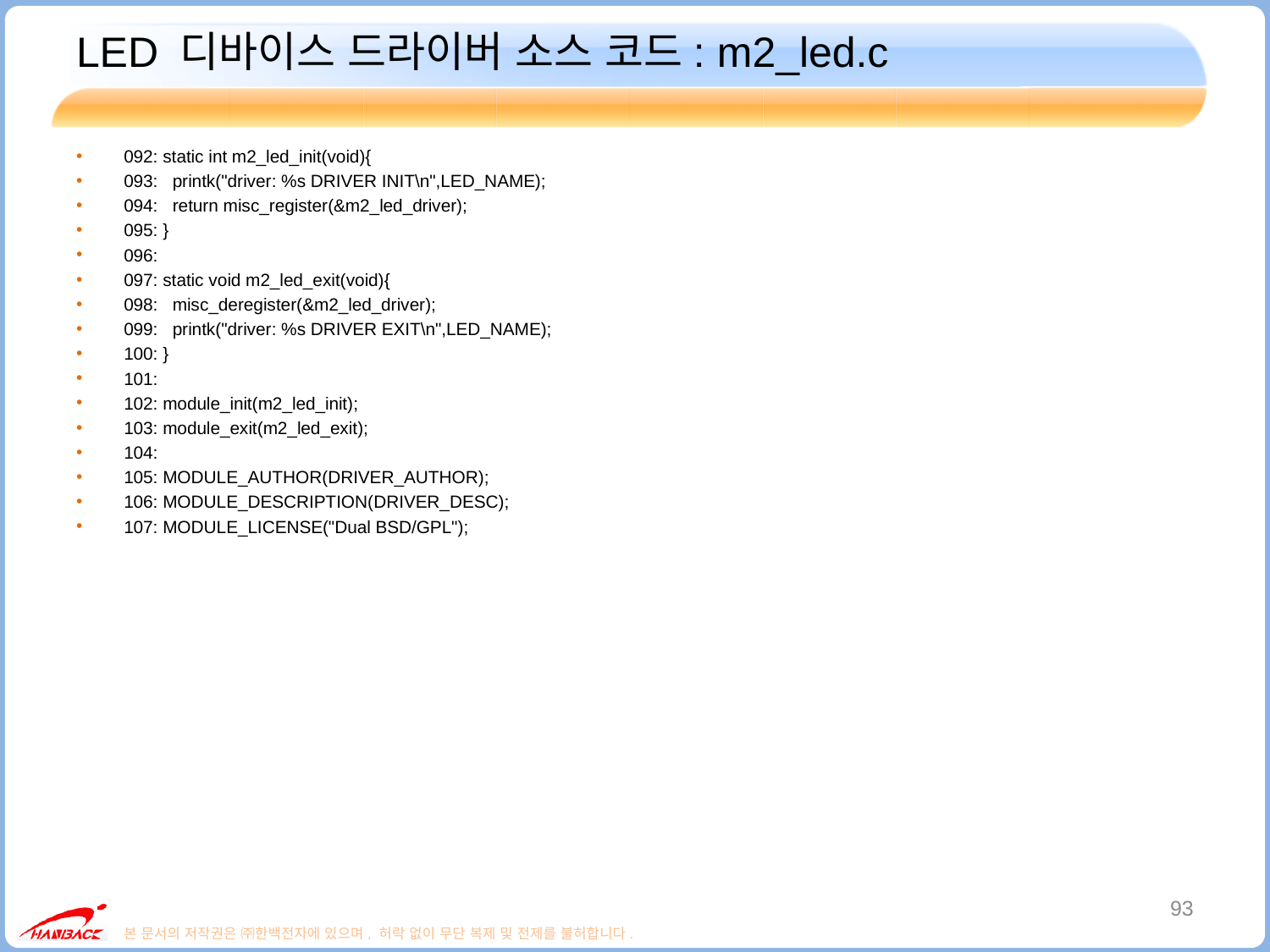

# LED 디바이스 드라이버 소스 코드: m2_led.c
092: static int m2_led_init(void){
093:   printk("driver: %s DRIVER INIT\n",LED_NAME);
094:   return misc_register(&m2_led_driver);
095: }
096:
097: static void m2_led_exit(void){
098:   misc_deregister(&m2_led_driver);
099:   printk("driver: %s DRIVER EXIT\n",LED_NAME);
100: }
101:
102: module_init(m2_led_init);
103: module_exit(m2_led_exit);
104:
105: MODULE_AUTHOR(DRIVER_AUTHOR);
106: MODULE_DESCRIPTION(DRIVER_DESC);
107: MODULE_LICENSE("Dual BSD/GPL");
93